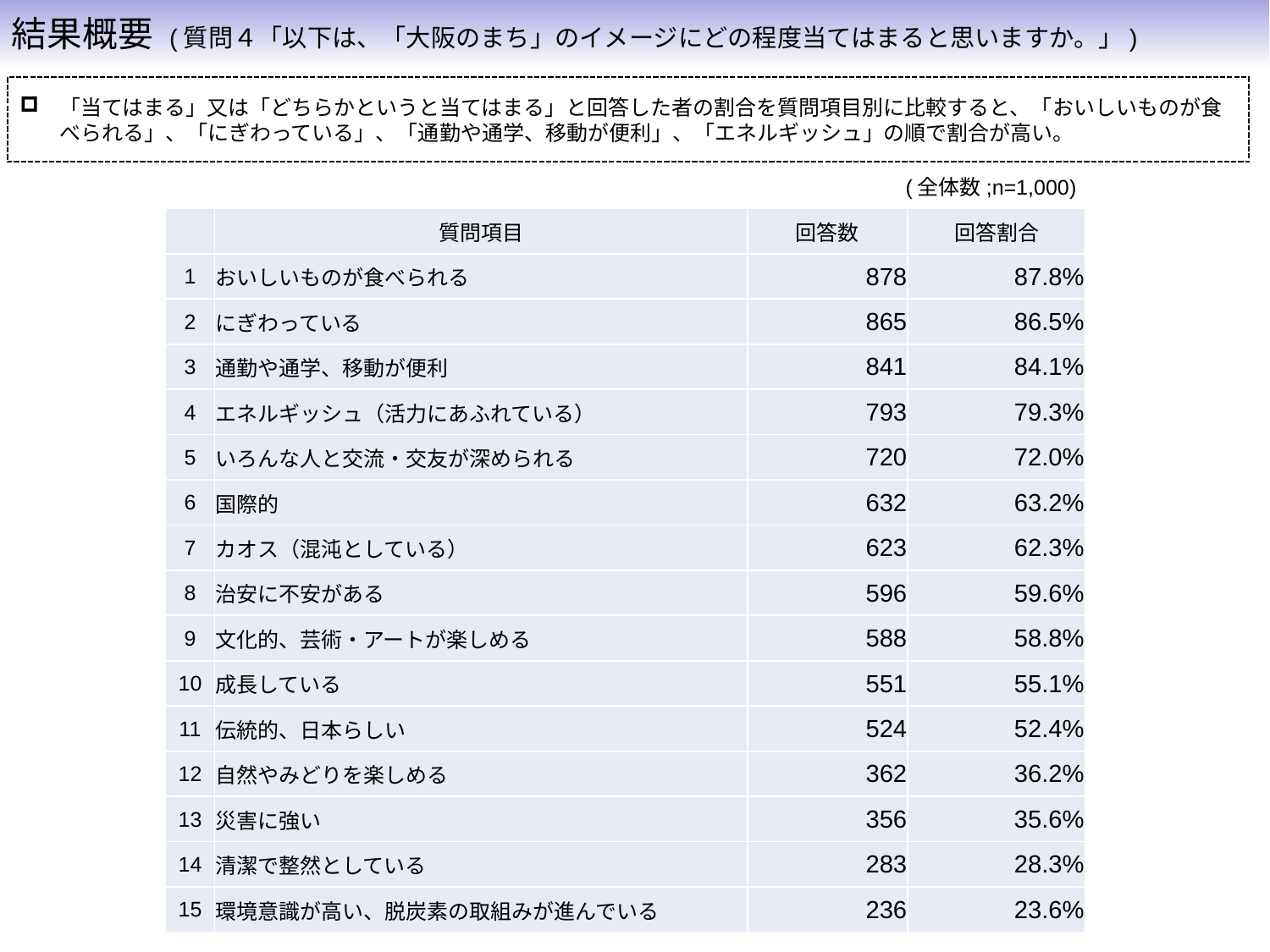

結果概要 (質問４「以下は、「大阪のまち」のイメージにどの程度当てはまると思いますか。」)
「当てはまる」又は「どちらかというと当てはまる」と回答した者の割合を質問項目別に比較すると、「おいしいものが食べられる」、「にぎわっている」、「通勤や通学、移動が便利」、「エネルギッシュ」の順で割合が高い。
(全体数;n=1,000)
|  | 質問項目 | 回答数 | 回答割合 |
| --- | --- | --- | --- |
| 1 | おいしいものが食べられる | 878 | 87.8% |
| 2 | にぎわっている | 865 | 86.5% |
| 3 | 通勤や通学、移動が便利 | 841 | 84.1% |
| 4 | エネルギッシュ（活力にあふれている） | 793 | 79.3% |
| 5 | いろんな人と交流・交友が深められる | 720 | 72.0% |
| 6 | 国際的 | 632 | 63.2% |
| 7 | カオス（混沌としている） | 623 | 62.3% |
| 8 | 治安に不安がある | 596 | 59.6% |
| 9 | 文化的、芸術・アートが楽しめる | 588 | 58.8% |
| 10 | 成長している | 551 | 55.1% |
| 11 | 伝統的、日本らしい | 524 | 52.4% |
| 12 | 自然やみどりを楽しめる | 362 | 36.2% |
| 13 | 災害に強い | 356 | 35.6% |
| 14 | 清潔で整然としている | 283 | 28.3% |
| 15 | 環境意識が高い、脱炭素の取組みが進んでいる | 236 | 23.6% |